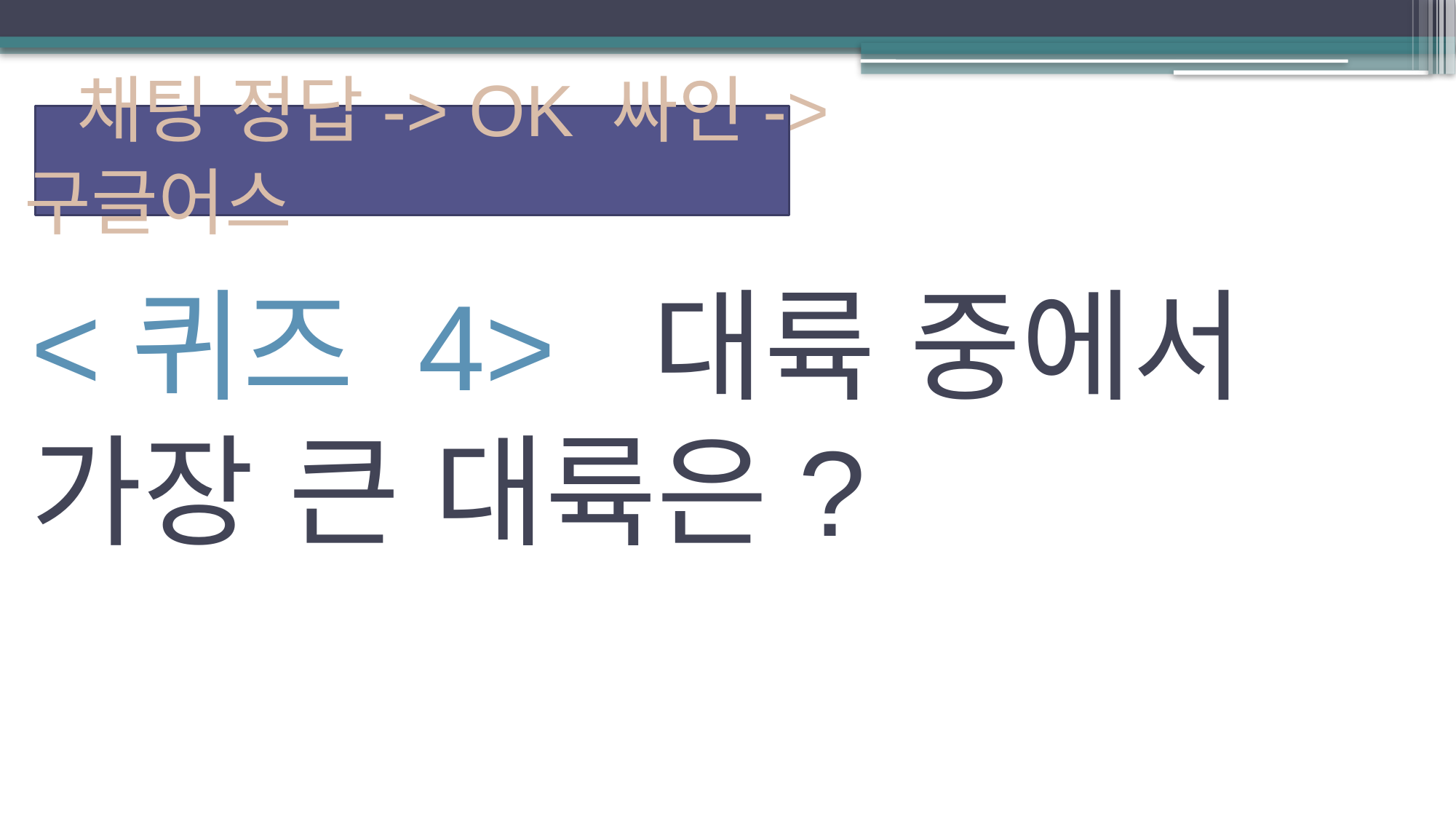

채팅 정답-> OK 싸인-> 구글어스

# <퀴즈 4>  대륙 중에서 가장 큰 대륙은?